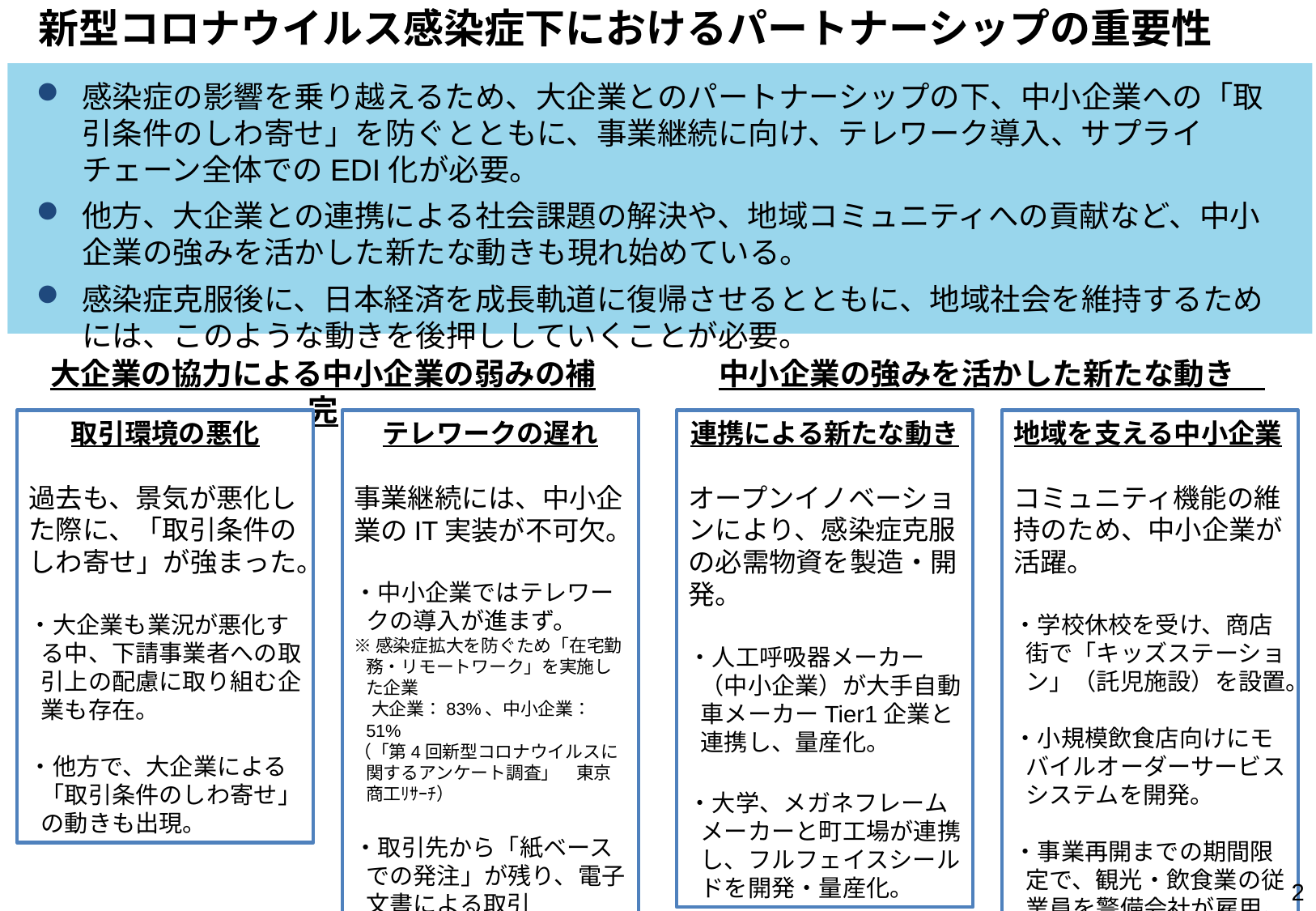

新型コロナウイルス感染症下におけるパートナーシップの重要性
感染症の影響を乗り越えるため、大企業とのパートナーシップの下、中小企業への「取引条件のしわ寄せ」を防ぐとともに、事業継続に向け、テレワーク導入、サプライチェーン全体でのEDI化が必要。
他方、大企業との連携による社会課題の解決や、地域コミュニティへの貢献など、中小企業の強みを活かした新たな動きも現れ始めている。
感染症克服後に、日本経済を成長軌道に復帰させるとともに、地域社会を維持するためには、このような動きを後押ししていくことが必要。

大企業の協力による中小企業の弱みの補完
中小企業の強みを活かした新たな動き
地域を支える中小企業

コミュニティ機能の維持のため、中小企業が活躍。

・学校休校を受け、商店街で「キッズステーション」（託児施設）を設置。

・小規模飲食店向けにモバイルオーダーサービスシステムを開発。

・事業再開までの期間限定で、観光・飲食業の従業員を警備会社が雇用。
取引環境の悪化

過去も、景気が悪化した際に、「取引条件のしわ寄せ」が強まった。

・大企業も業況が悪化する中、下請事業者への取引上の配慮に取り組む企業も存在。

・他方で、大企業による「取引条件のしわ寄せ」の動きも出現。
連携による新たな動き

オープンイノベーションにより、感染症克服の必需物資を製造・開発。

・人工呼吸器メーカー（中小企業）が大手自動車メーカーTier1企業と連携し、量産化。

・大学、メガネフレームメーカーと町工場が連携し、フルフェイスシールドを開発・量産化。
テレワークの遅れ

事業継続には、中小企業のIT実装が不可欠。

・中小企業ではテレワークの導入が進まず。
※感染症拡大を防ぐため「在宅勤務・リモートワーク」を実施した企業
　大企業：83%、中小企業：51%
（「第4回新型コロナウイルスに関するアンケート調査」　東京商工ﾘｻｰﾁ）

・取引先から「紙ベースでの発注」が残り、電子文書による取引（EDI）の導入もこれから。
2